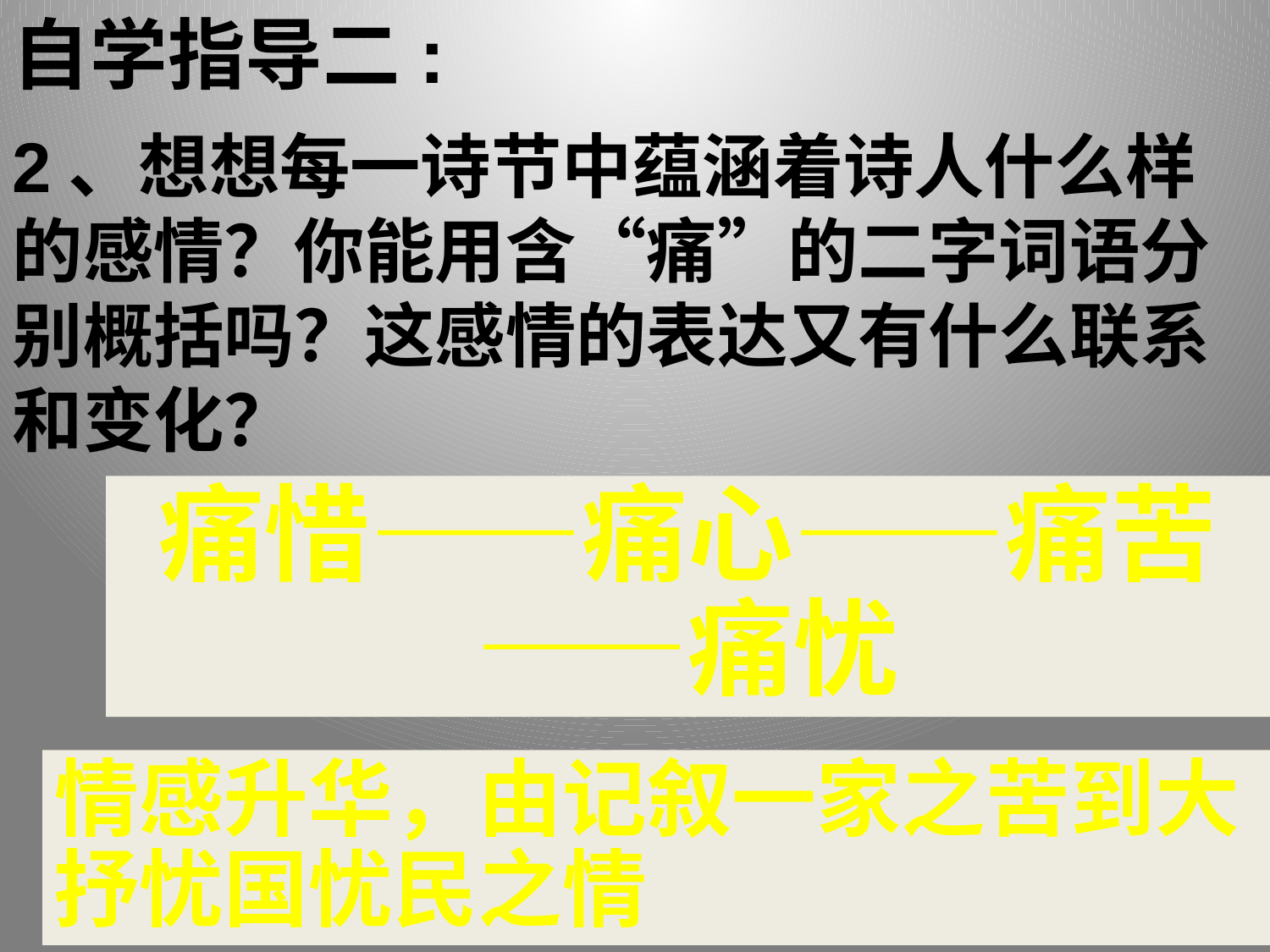

自学指导二:

2、想想每一诗节中蕴涵着诗人什么样的感情？你能用含“痛”的二字词语分别概括吗？这感情的表达又有什么联系和变化？

痛惜——痛心——痛苦 ——痛忧
情感升华，由记叙一家之苦到大抒忧国忧民之情